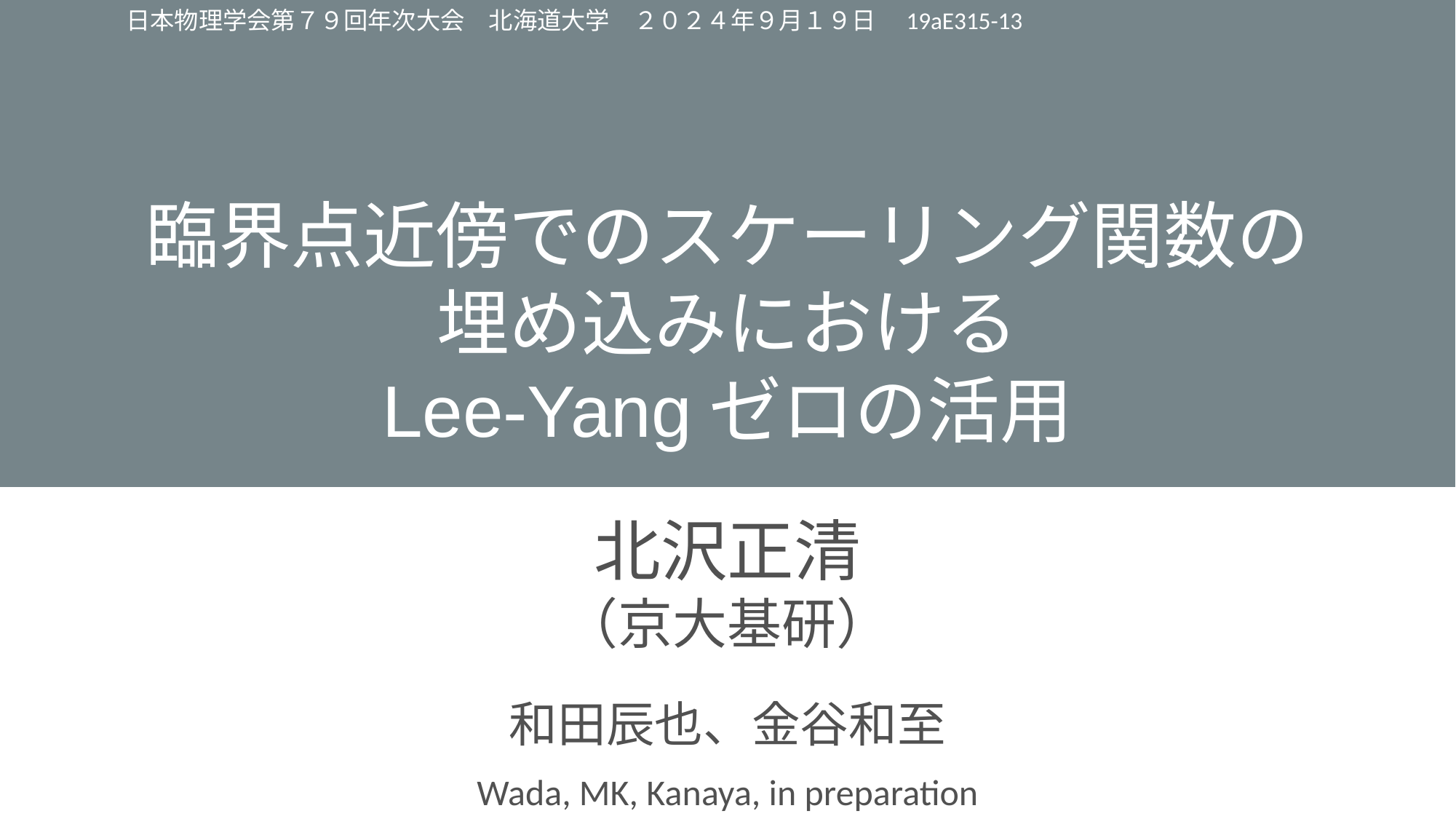

日本物理学会第７９回年次大会　北海道大学　２０２４年９月１９日　19aE315-13

臨界点近傍でのスケーリング関数の
埋め込みにおける
Lee-Yangゼロの活用
北沢正清
（京大基研）
和田辰也、金谷和至
Wada, MK, Kanaya, in preparation